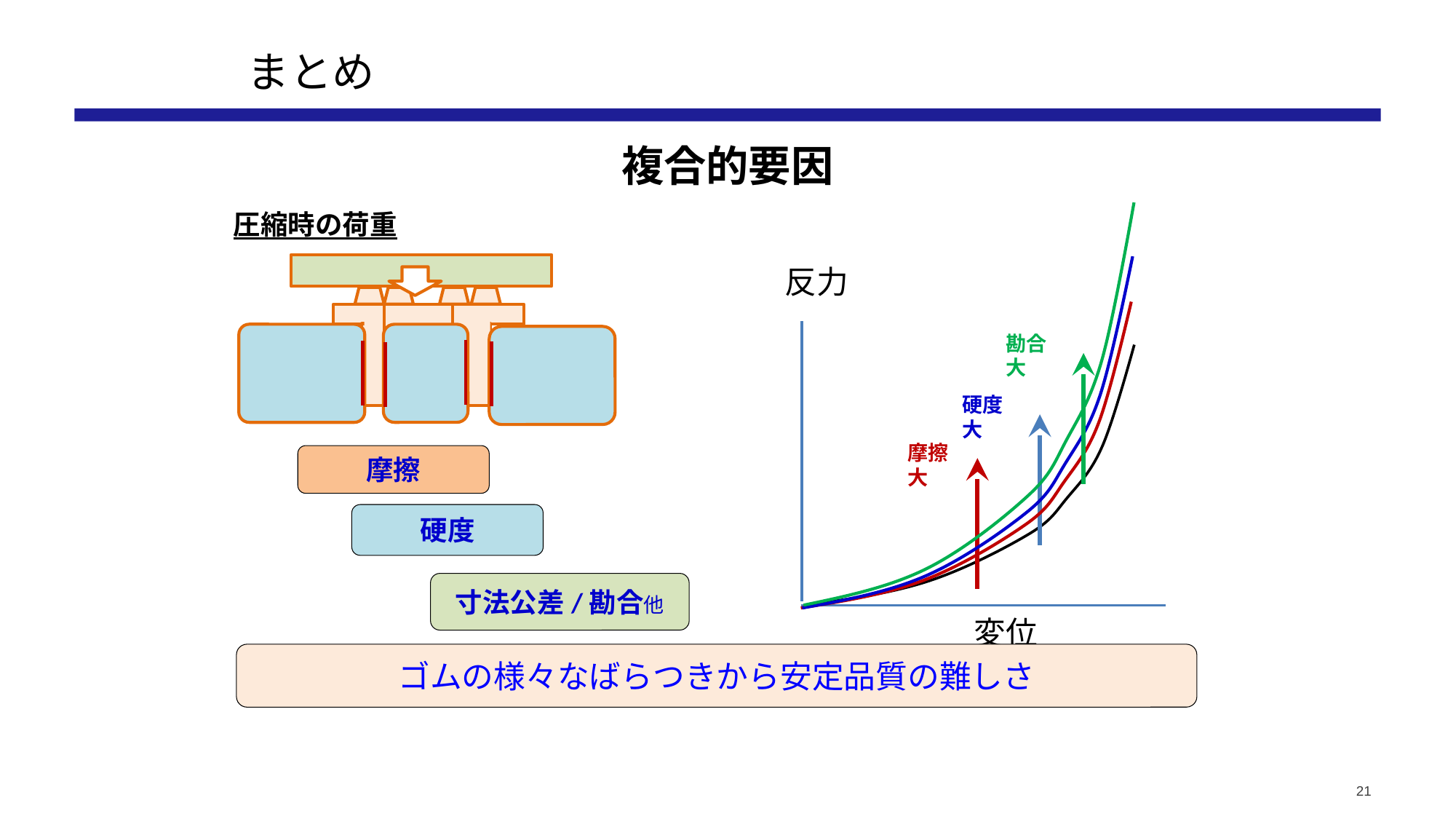

まとめ
# 複合的要因
圧縮時の荷重

反力

変位

勘合大

硬度大
摩擦大
摩擦
硬度
寸法公差/勘合他
ゴムの様々なばらつきから安定品質の難しさ
21